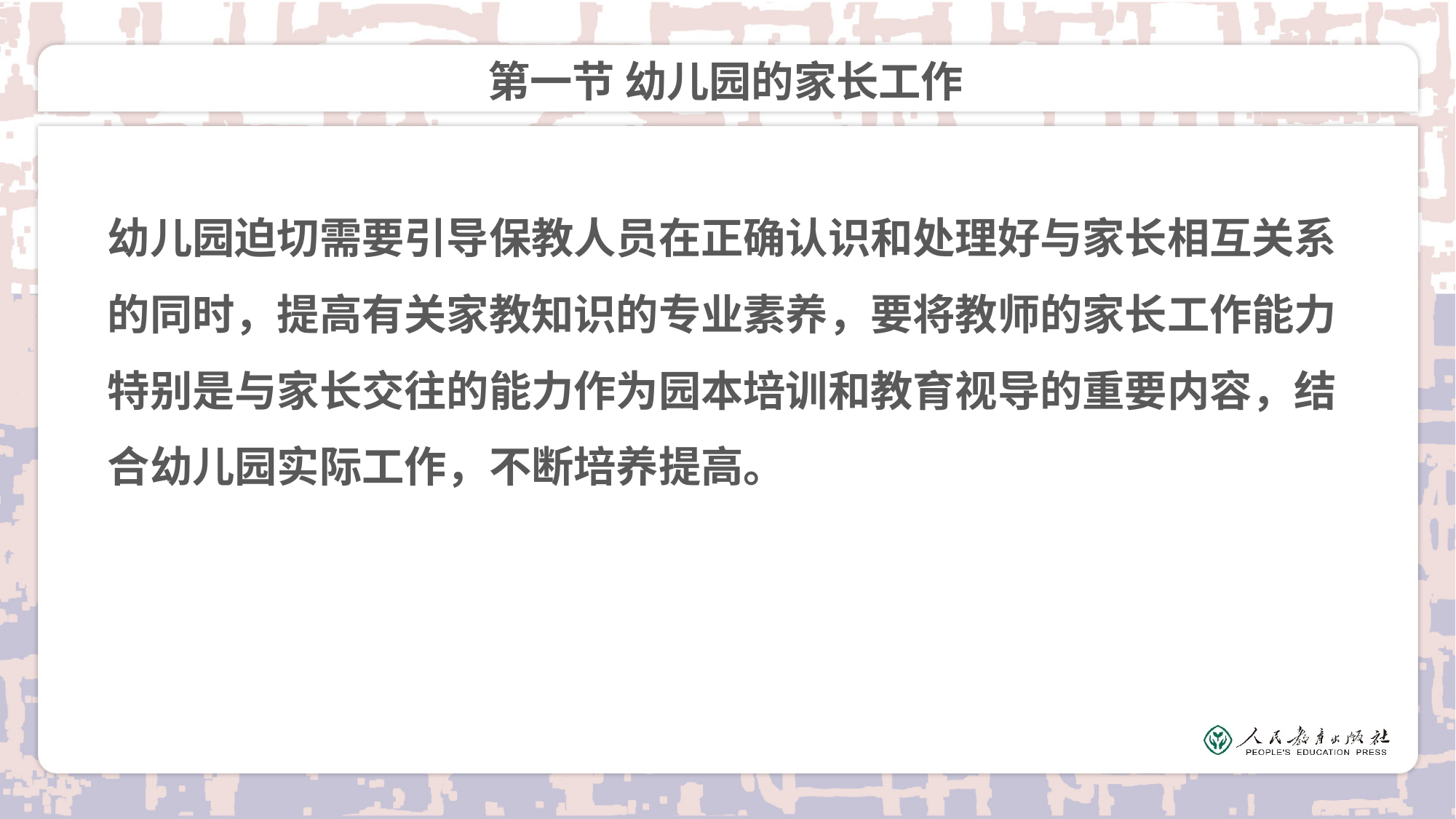

# 第一节 幼儿园的家长工作
幼儿园迫切需要引导保教人员在正确认识和处理好与家长相互关系的同时，提高有关家教知识的专业素养，要将教师的家长工作能力特别是与家长交往的能力作为园本培训和教育视导的重要内容，结合幼儿园实际工作，不断培养提高。